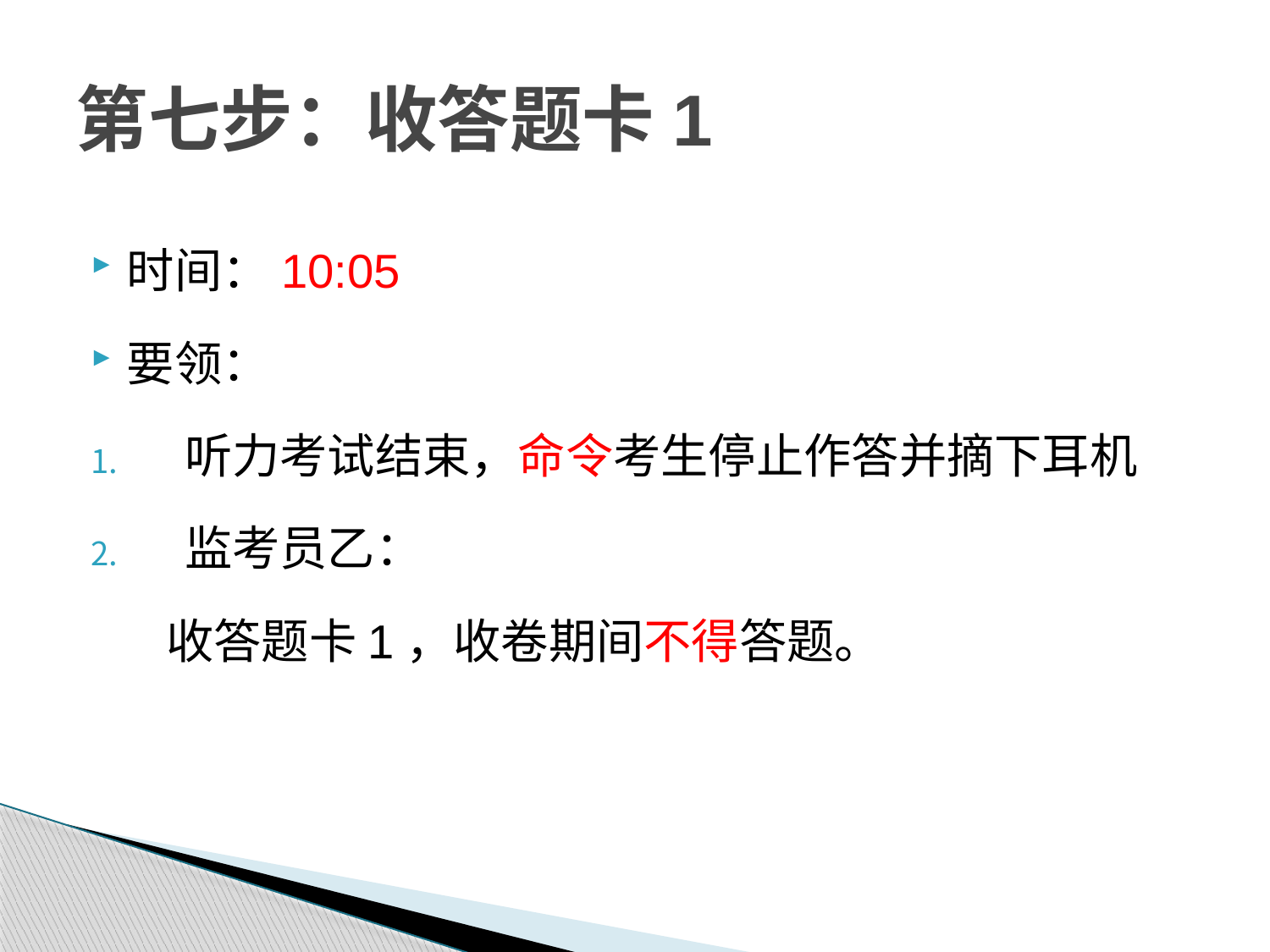

# 第七步：收答题卡1
时间：10:05
要领：
 听力考试结束，命令考生停止作答并摘下耳机
 监考员乙：
      收答题卡1，收卷期间不得答题。